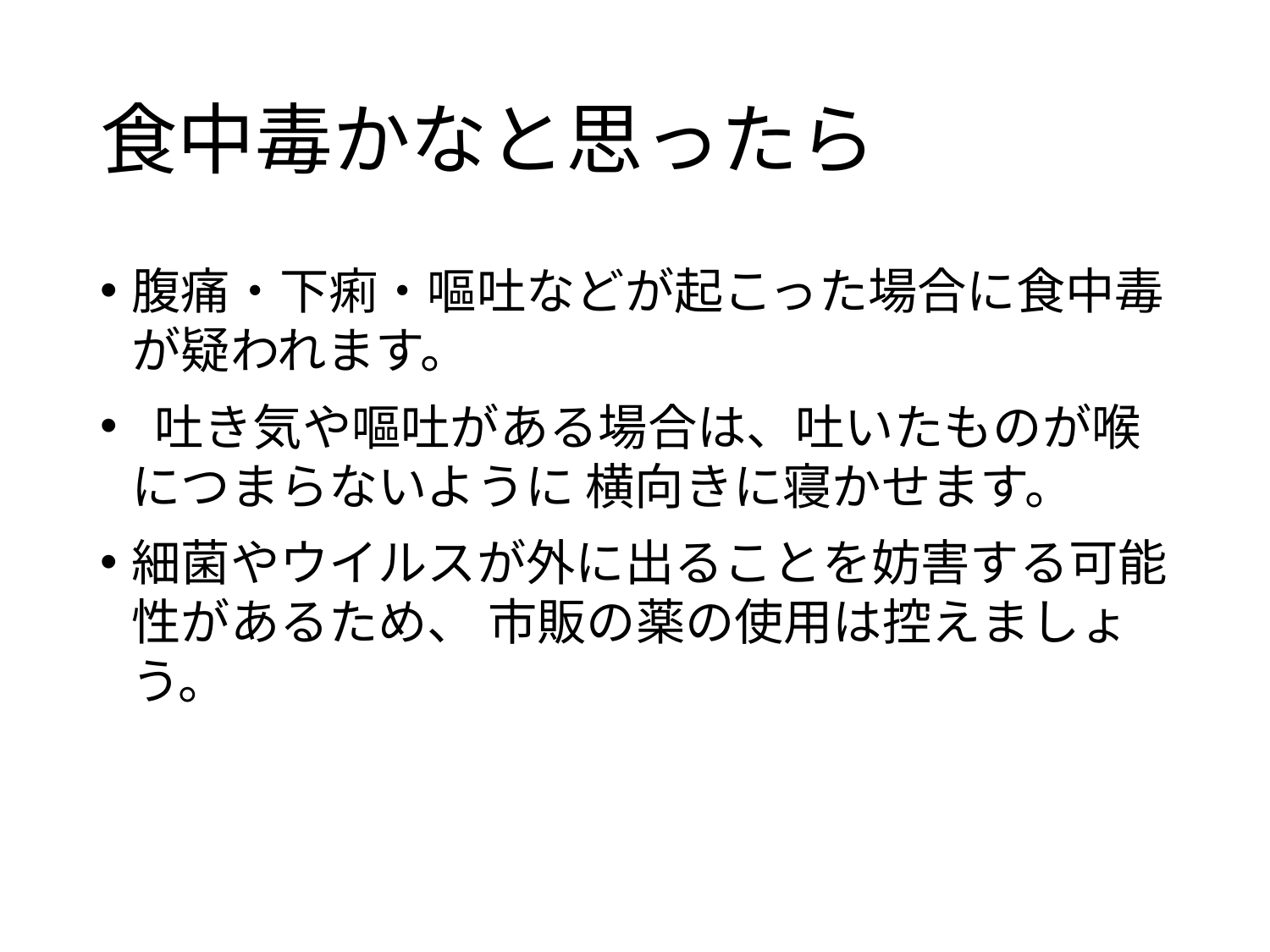

# 食中毒かなと思ったら
腹痛・下痢・嘔吐などが起こった場合に食中毒が疑われます。
 吐き気や嘔吐がある場合は、吐いたものが喉につまらないように 横向きに寝かせます。
細菌やウイルスが外に出ることを妨害する可能性があるため、 市販の薬の使用は控えましょう。